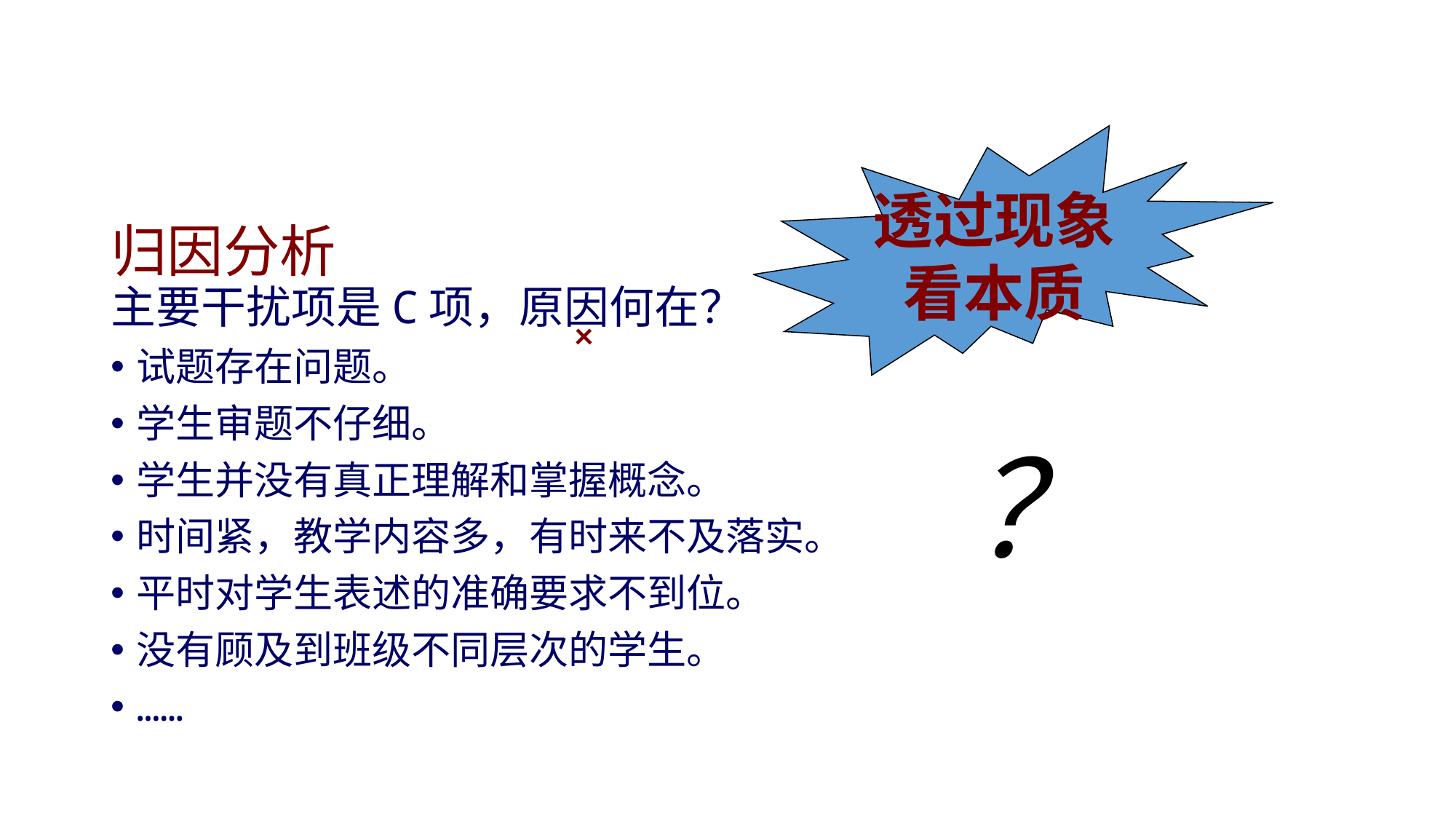

归因分析
主要干扰项是C项，原因何在？
试题存在问题。
学生审题不仔细。
学生并没有真正理解和掌握概念。
时间紧，教学内容多，有时来不及落实。
平时对学生表述的准确要求不到位。
没有顾及到班级不同层次的学生。
……

透过现象
看本质
×
？